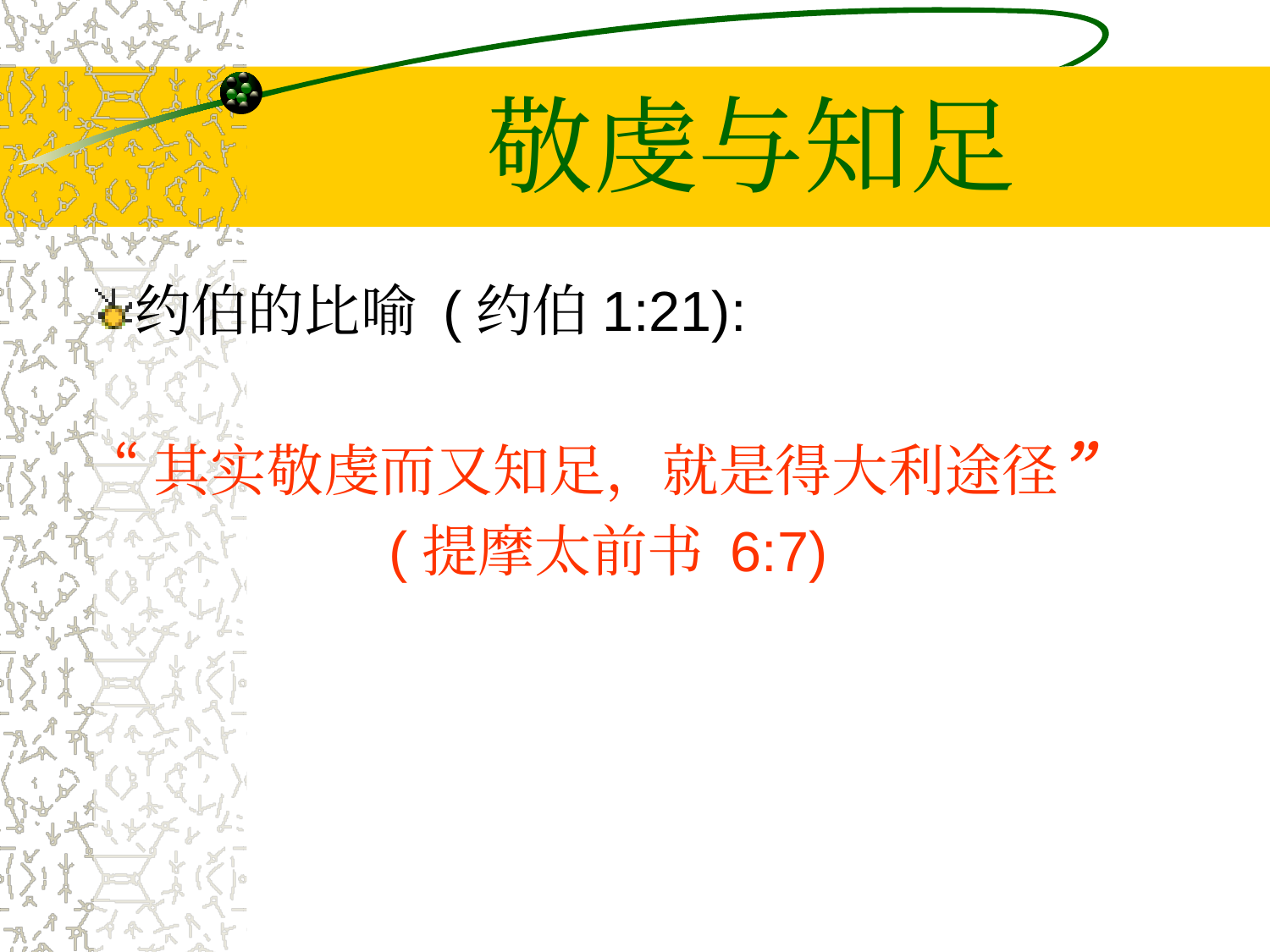

# 敬虔与知足
约伯的比喻 (约伯1:21):

“其实敬虔而又知足，就是得大利途径”
(提摩太前书 6:7)